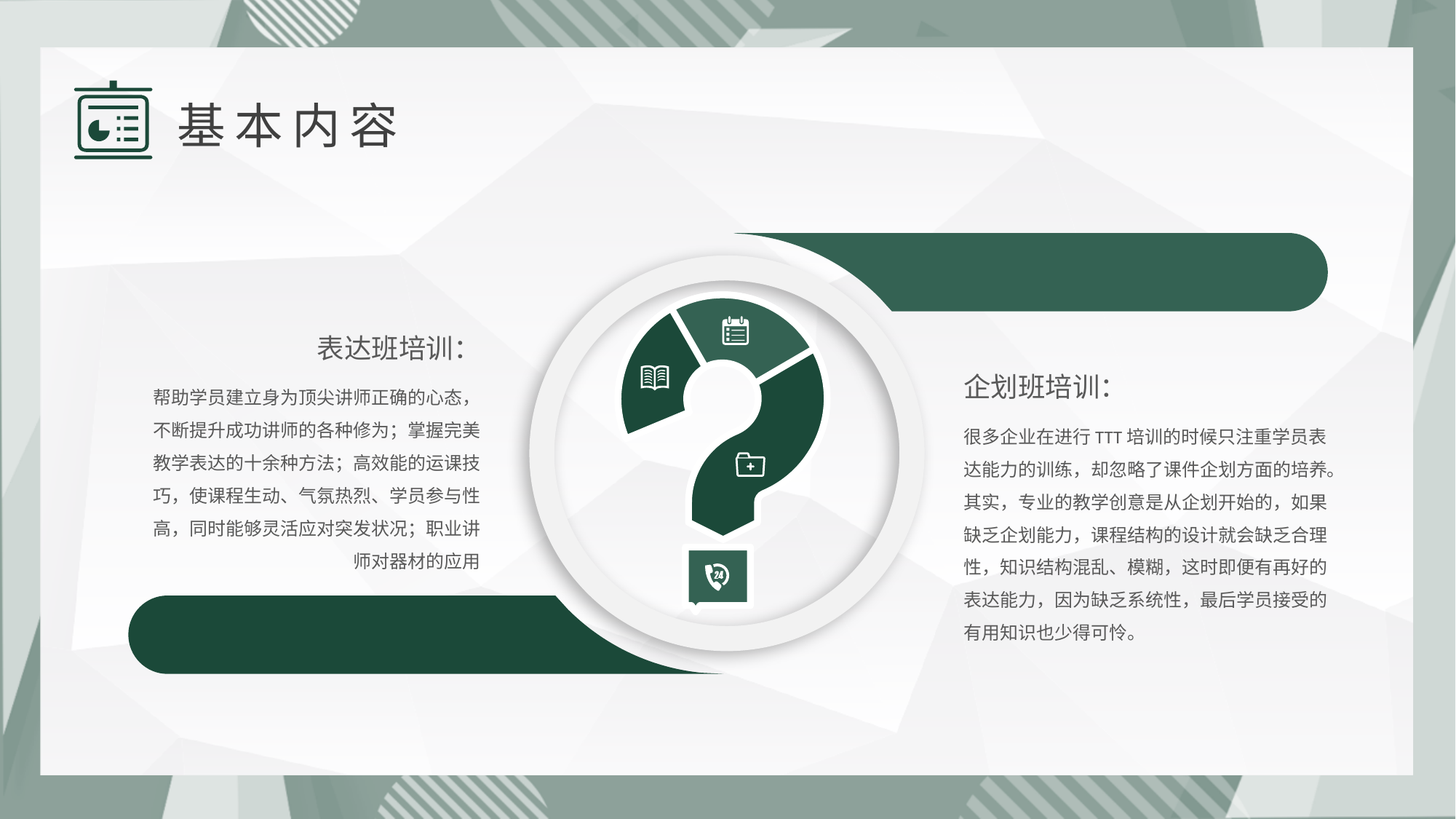

基本内容

表达班培训：
帮助学员建立身为顶尖讲师正确的心态，不断提升成功讲师的各种修为；掌握完美教学表达的十余种方法；高效能的运课技巧，使课程生动、气氛热烈、学员参与性高，同时能够灵活应对突发状况；职业讲师对器材的应用
企划班培训：
很多企业在进行TTT培训的时候只注重学员表达能力的训练，却忽略了课件企划方面的培养。其实，专业的教学创意是从企划开始的，如果缺乏企划能力，课程结构的设计就会缺乏合理性，知识结构混乱、模糊，这时即便有再好的表达能力，因为缺乏系统性，最后学员接受的有用知识也少得可怜。